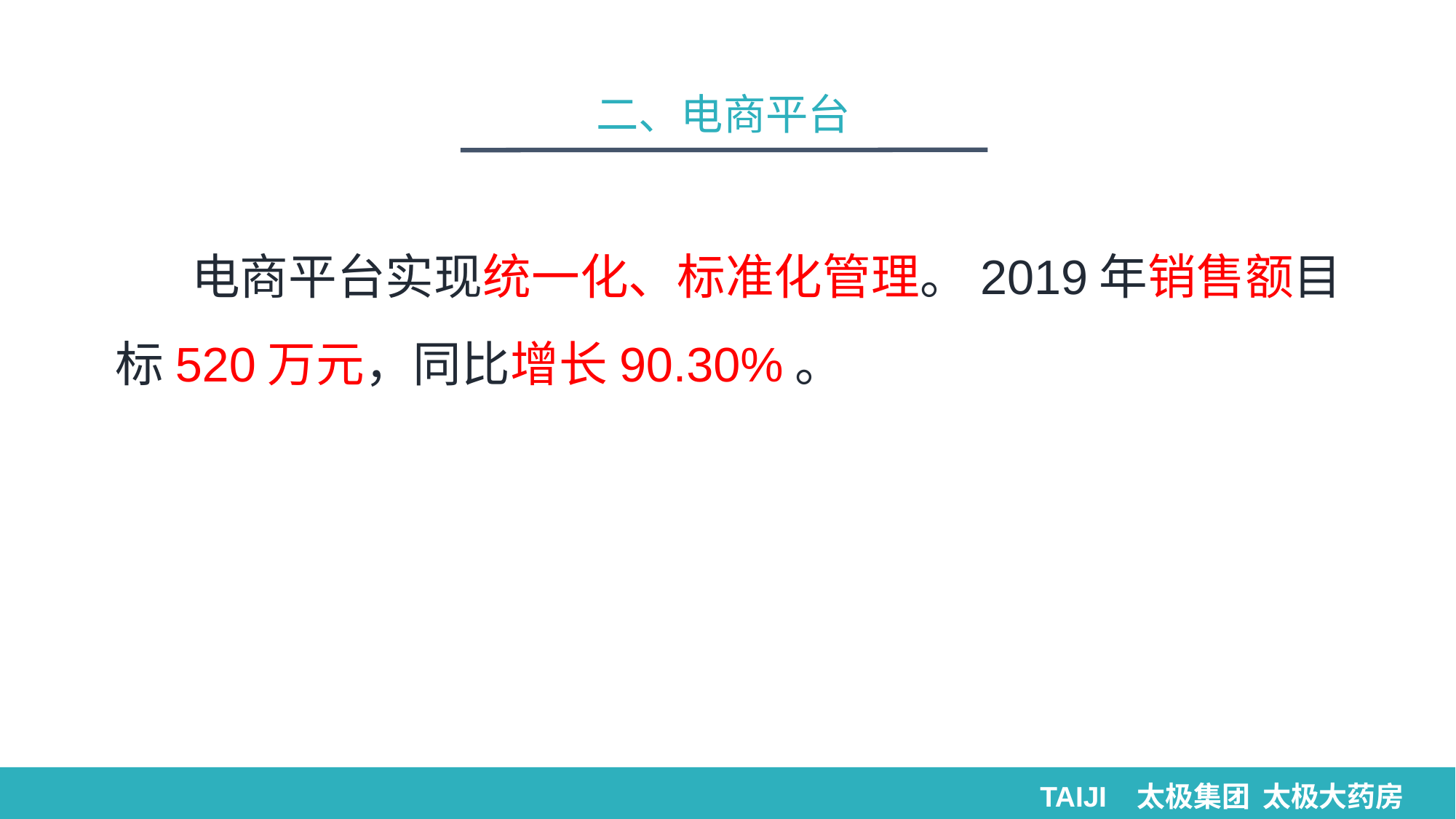

二、电商平台
 电商平台实现统一化、标准化管理。2019年销售额目标520万元，同比增长90.30%。

TAIJI   太极集团  太极大药房